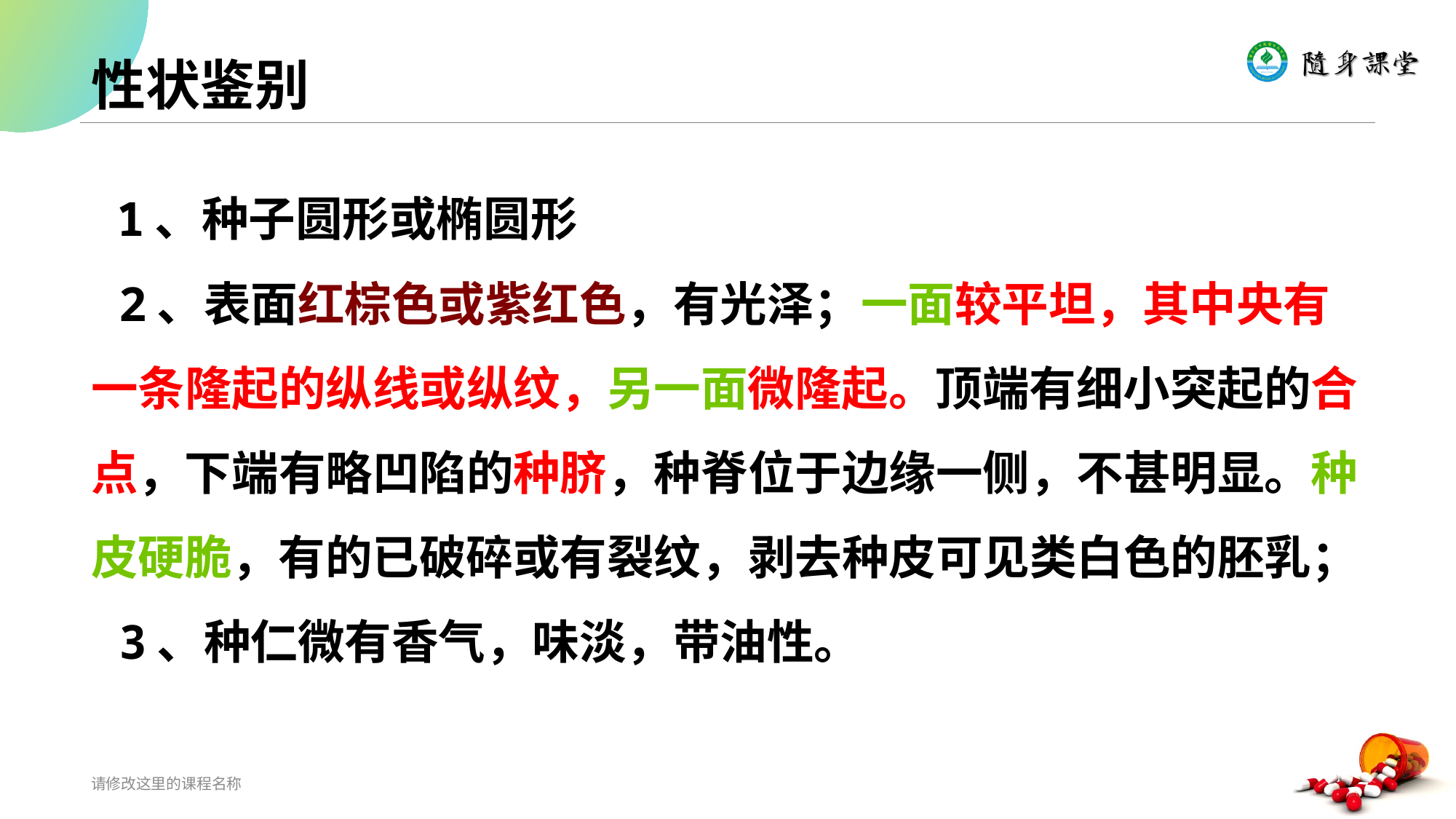

# 性状鉴别
  1、种子圆形或椭圆形
 2、表面红棕色或紫红色，有光泽；一面较平坦，其中央有一条隆起的纵线或纵纹，另一面微隆起。顶端有细小突起的合点，下端有略凹陷的种脐，种脊位于边缘一侧，不甚明显。种皮硬脆，有的已破碎或有裂纹，剥去种皮可见类白色的胚乳；
 3、种仁微有香气，味淡，带油性。
请修改这里的课程名称
12